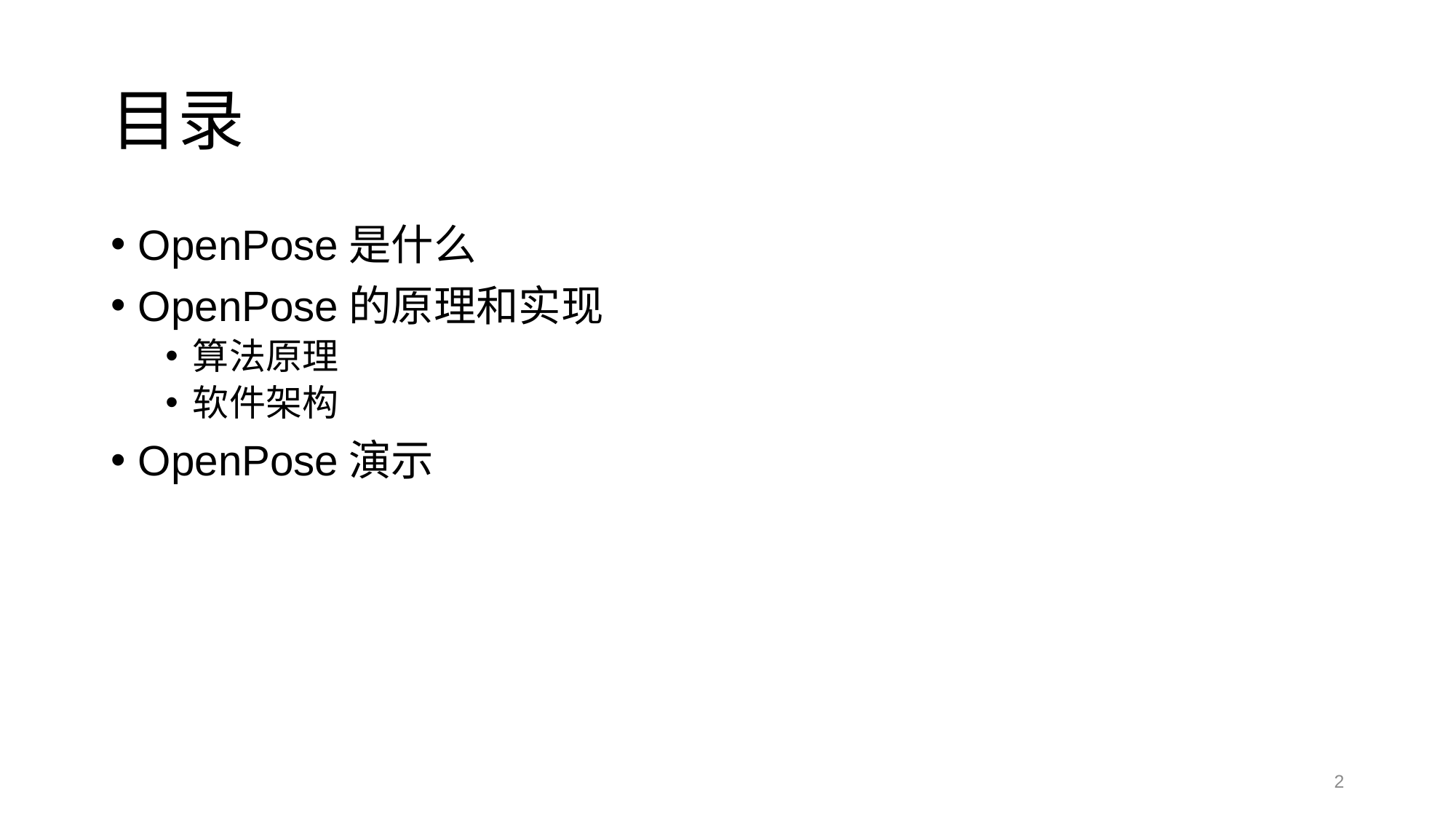

# 目录
OpenPose是什么
OpenPose的原理和实现
算法原理
软件架构
OpenPose演示
2